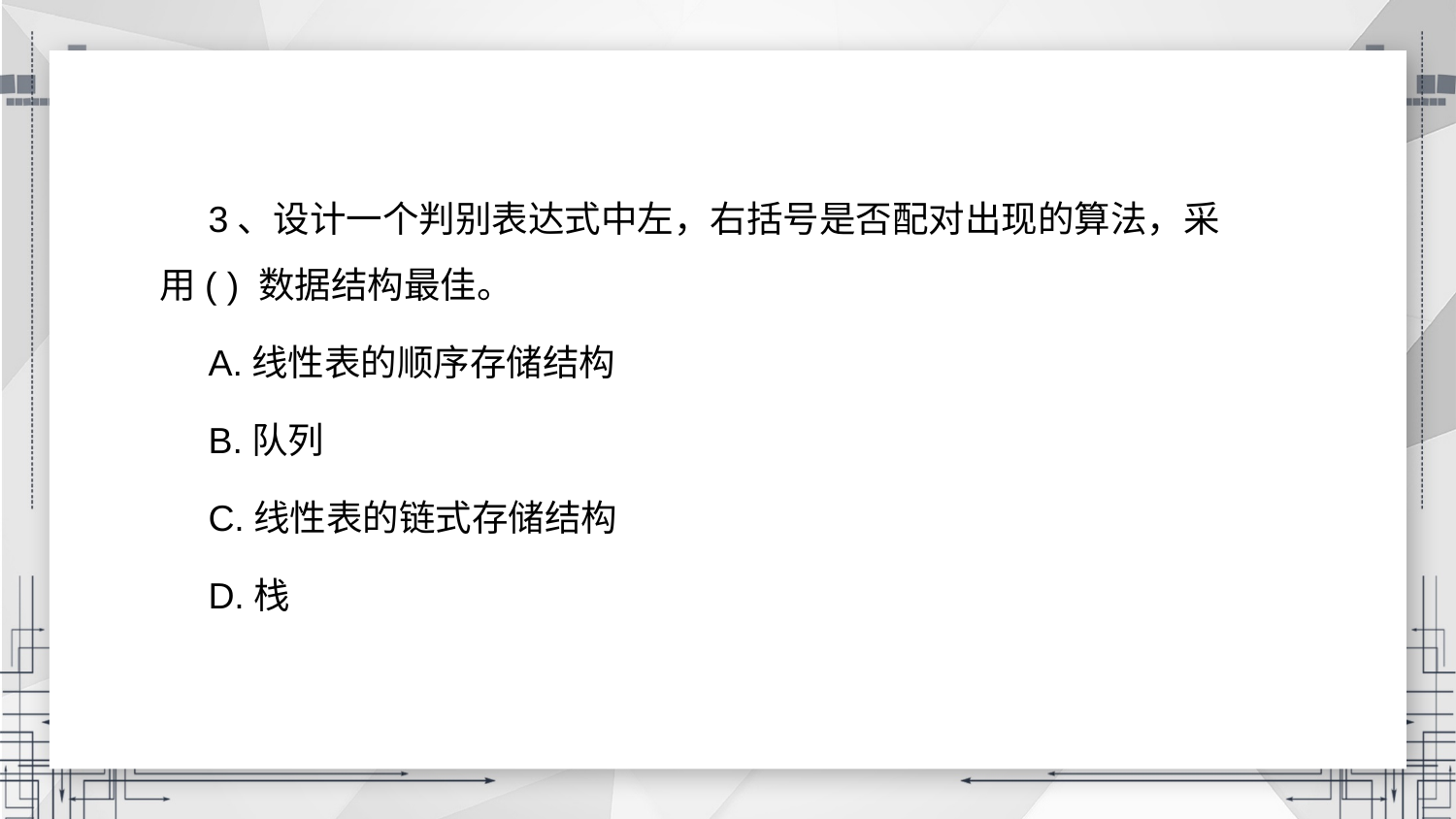

3、设计一个判别表达式中左，右括号是否配对出现的算法，采用( ) 数据结构最佳。
A.线性表的顺序存储结构
B.队列
C.线性表的链式存储结构
D.栈